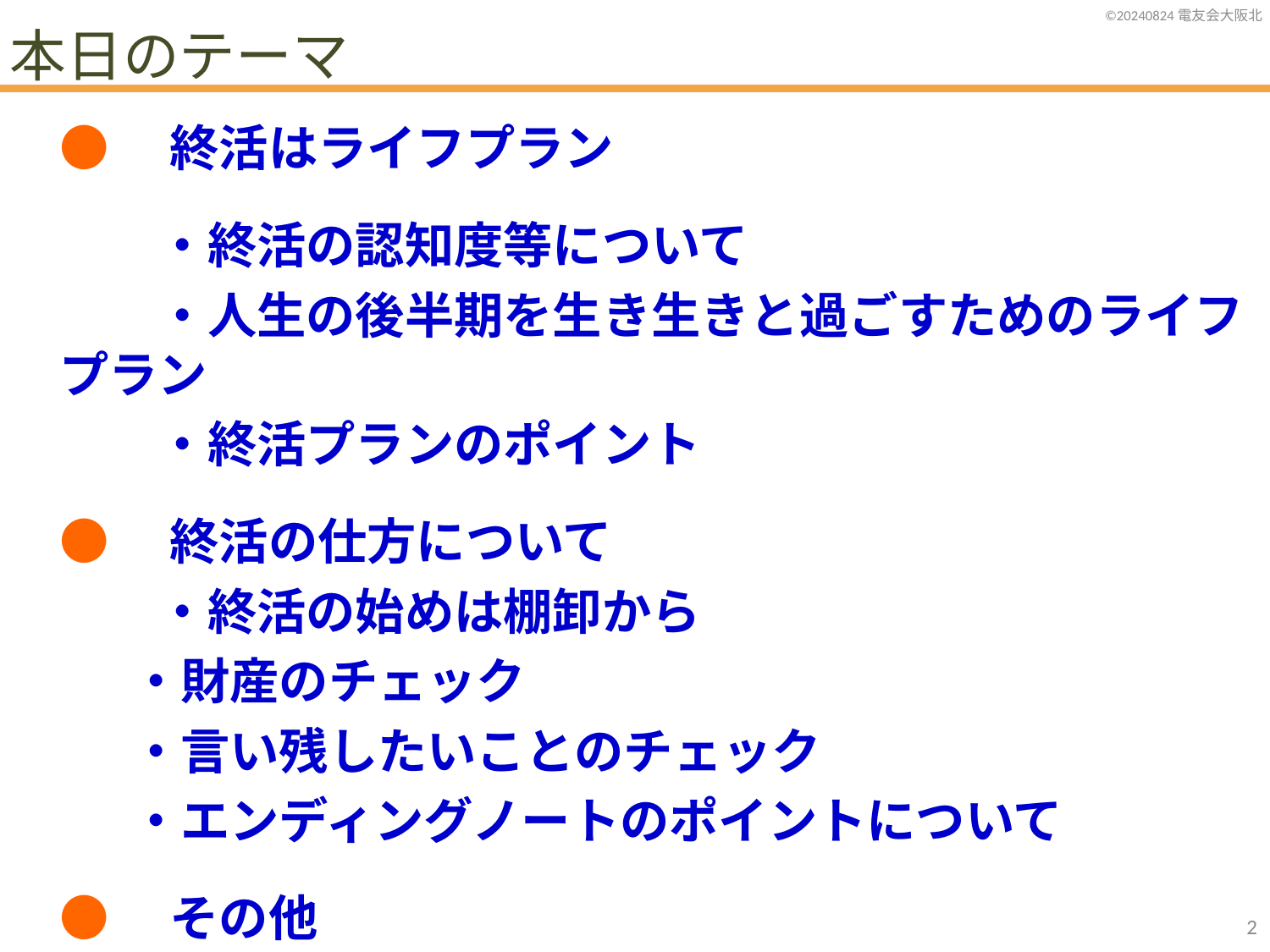

本日のテーマ
●　終活はライフプラン

　　・終活の認知度等について
　　・人生の後半期を生き生きと過ごすためのライフプラン
　　・終活プランのポイント

●　終活の仕方について
　　・終活の始めは棚卸から
　  ・財産のチェック
　  ・言い残したいことのチェック
　  ・エンディングノートのポイントについて

●　その他
2